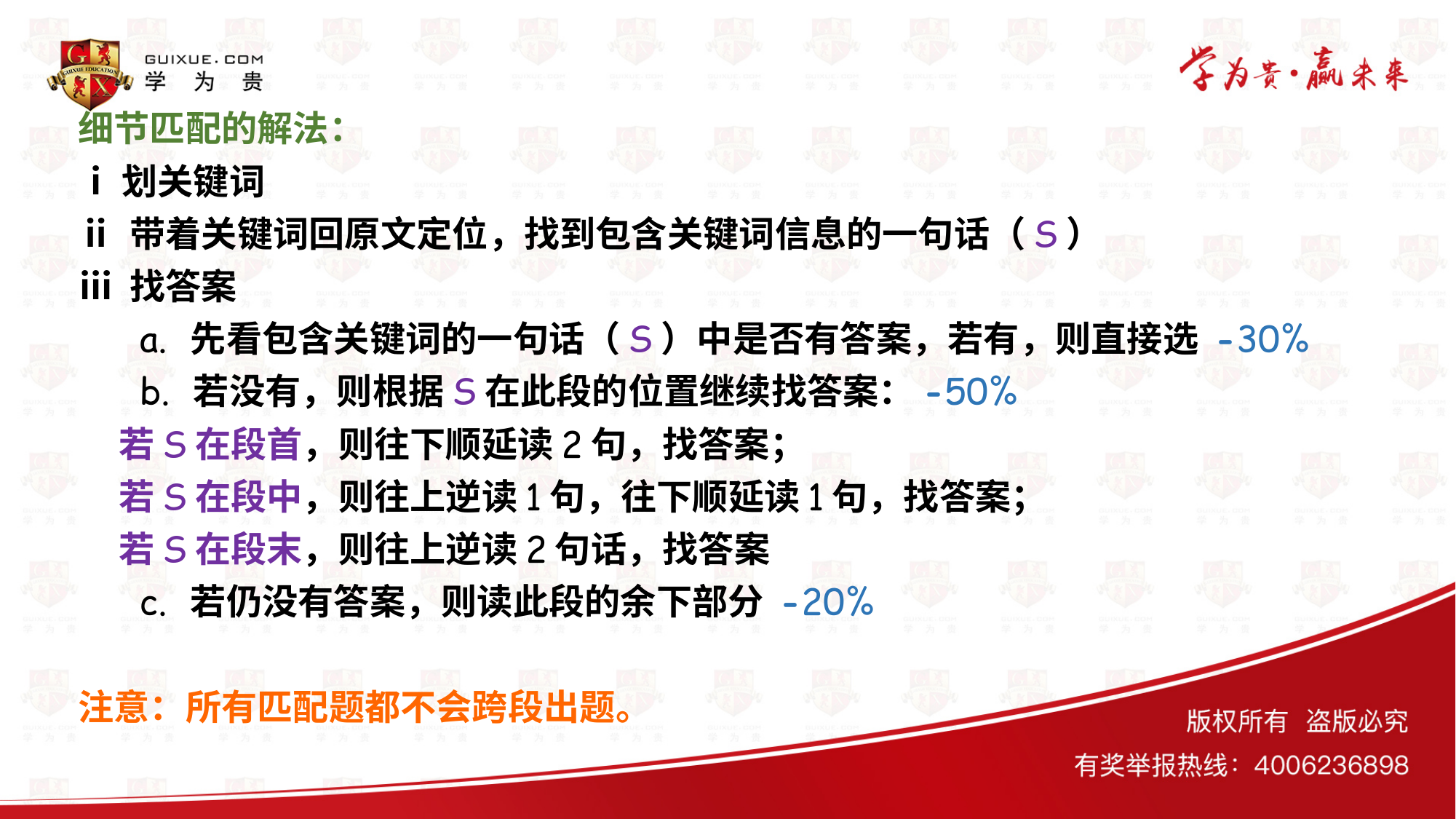

# 细节匹配的解法：
ⅰ划关键词
ⅱ 带着关键词回原文定位，找到包含关键词信息的一句话（S）
ⅲ 找答案
    a. 先看包含关键词的一句话（S）中是否有答案，若有，则直接选 -30%
    b. 若没有，则根据S在此段的位置继续找答案：-50%
    若S在段首，则往下顺延读2句，找答案；
    若S在段中，则往上逆读1句，往下顺延读1句，找答案；
    若S在段末，则往上逆读2句话，找答案
    c. 若仍没有答案，则读此段的余下部分 -20%

注意：所有匹配题都不会跨段出题。